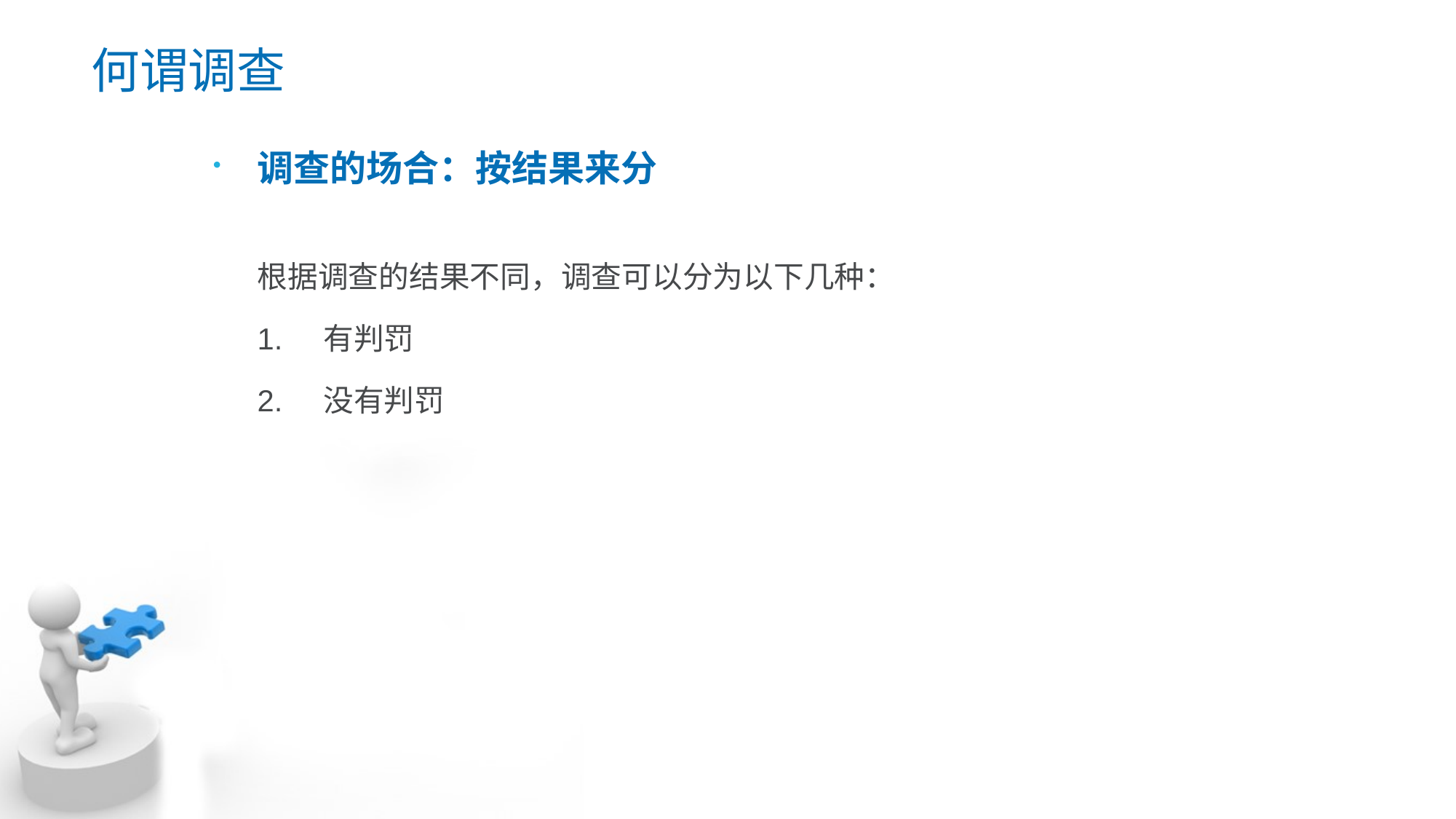

# 何谓调查
调查的场合：按结果来分

根据调查的结果不同，调查可以分为以下几种：
1.    有判罚
2.    没有判罚